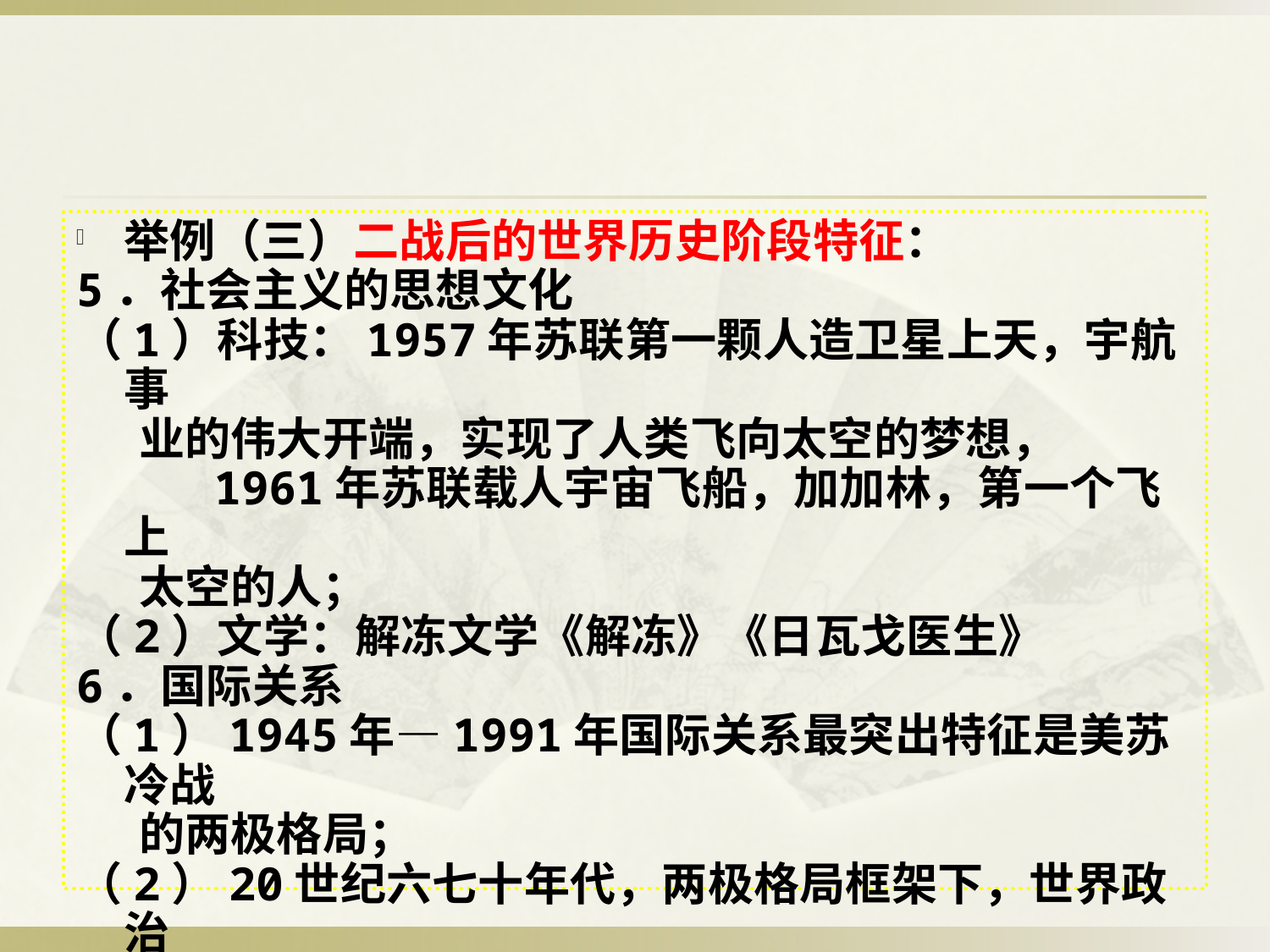

举例（三）二战后的世界历史阶段特征：
5．社会主义的思想文化
（1）科技：1957年苏联第一颗人造卫星上天，宇航事
     业的伟大开端，实现了人类飞向太空的梦想，
     1961年苏联载人宇宙飞船，加加林，第一个飞上
     太空的人；
（2）文学：解冻文学《解冻》《日瓦戈医生》
6．国际关系
（1）1945年—1991年国际关系最突出特征是美苏冷战
     的两极格局；
（2）20世纪六七十年代，两极格局框架下，世界政治
     多极化趋势产生